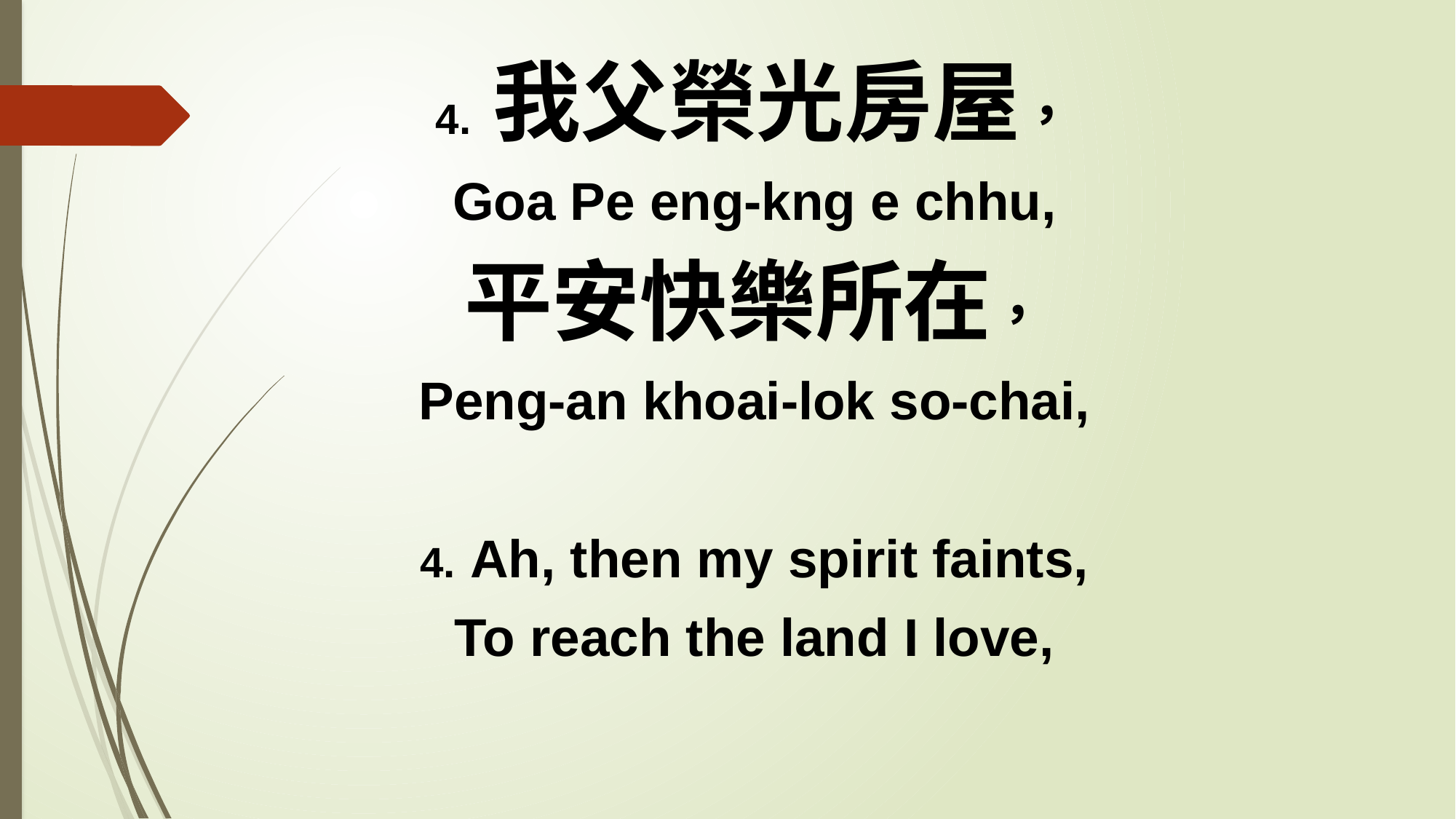

4. 我父榮光房屋，
Goa Pe eng-kng e chhu,
平安快樂所在，
Peng-an khoai-lok so-chai,

4. Ah, then my spirit faints,
To reach the land I love,